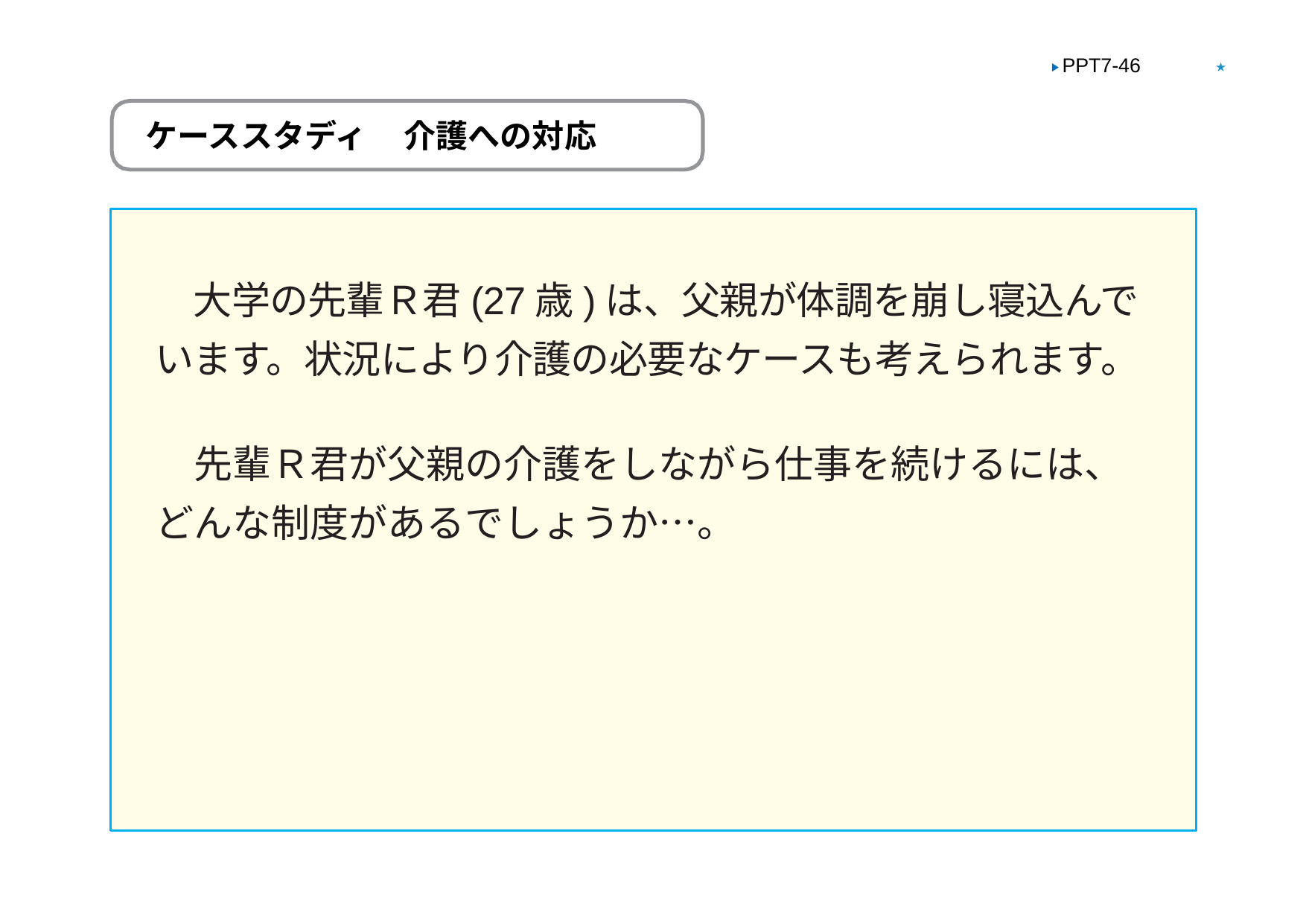

★
▶ PPT7-46

ケーススタディ     介護への対応

　大学の先輩Ｒ君(27歳)は、父親が体調を崩し寝込んでいます。状況により介護の必要なケースも考えられます。

　先輩Ｒ君が父親の介護をしながら仕事を続けるには、どんな制度があるでしょうか…。